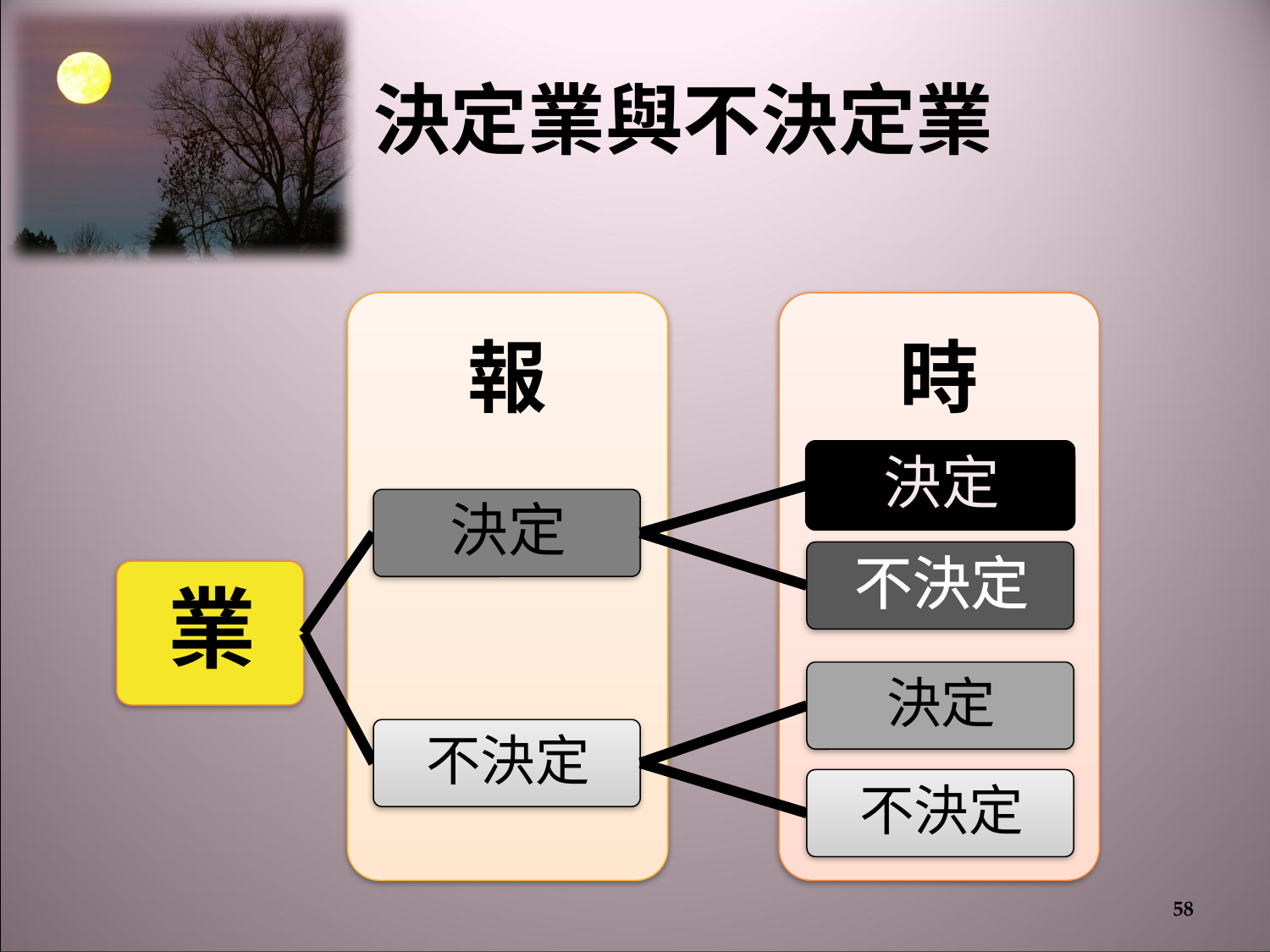

# 決定業與不決定業
報
時
業

決定

決定

不決定

不決定

決定

不決定
58